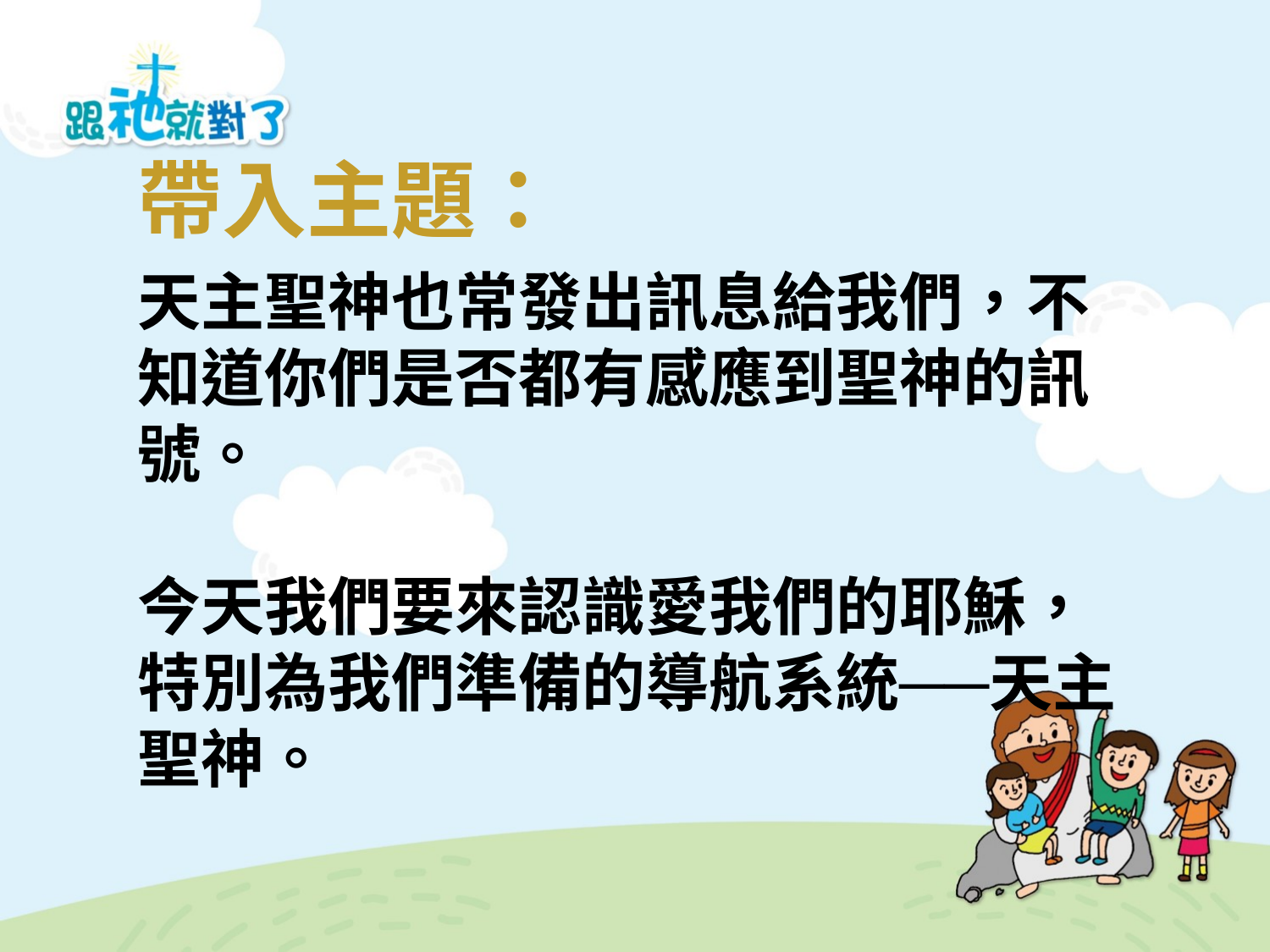

帶入主題：
天主聖神也常發出訊息給我們，不知道你們是否都有感應到聖神的訊號。

今天我們要來認識愛我們的耶穌，特別為我們準備的導航系統──天主聖神。